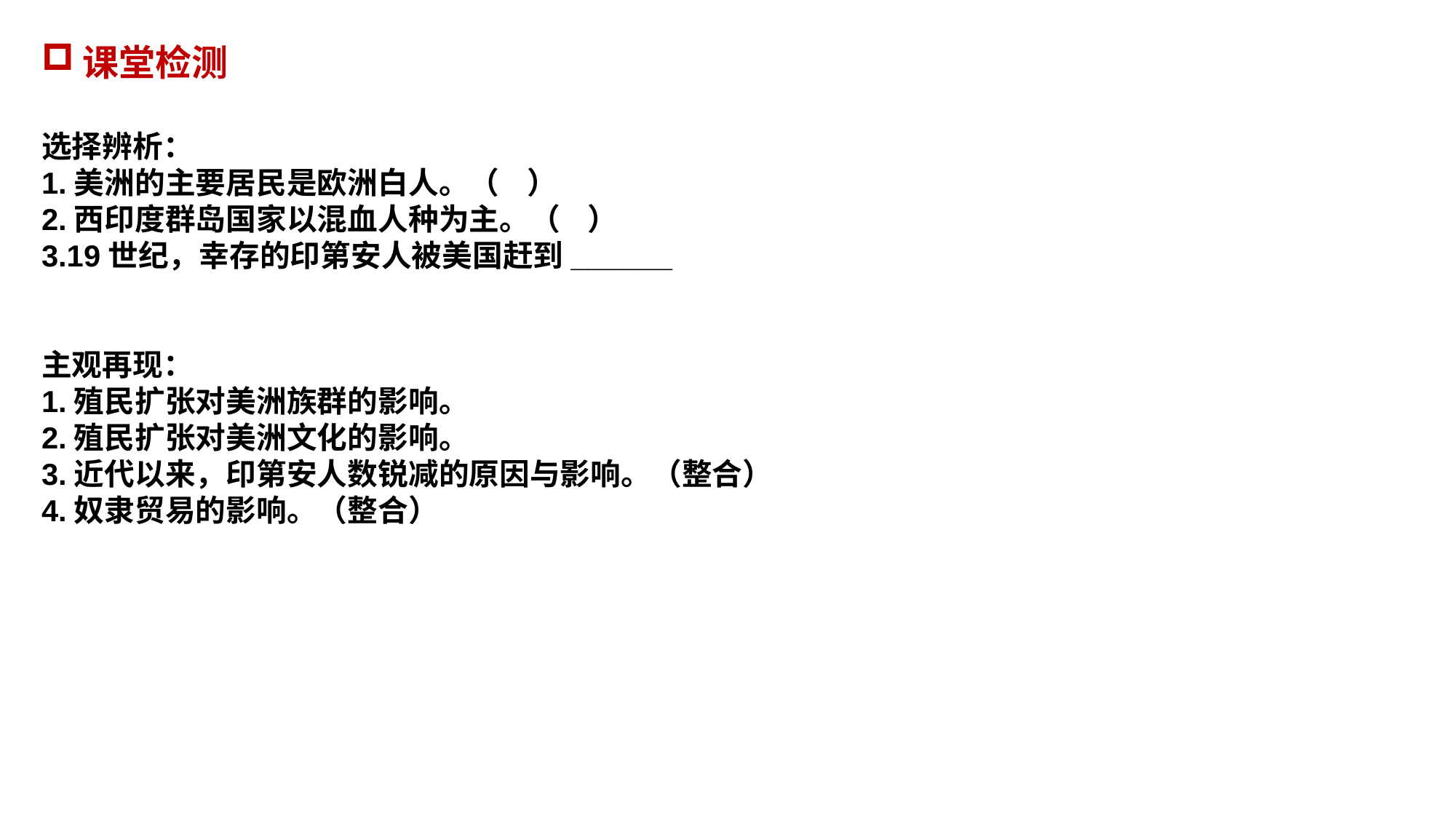

课堂检测

选择辨析：
1.美洲的主要居民是欧洲白人。（    ）
2.西印度群岛国家以混血人种为主。（    ）
3.19世纪，幸存的印第安人被美国赶到______

主观再现：
1.殖民扩张对美洲族群的影响。
2.殖民扩张对美洲文化的影响。
3.近代以来，印第安人数锐减的原因与影响。（整合）
4.奴隶贸易的影响。（整合）